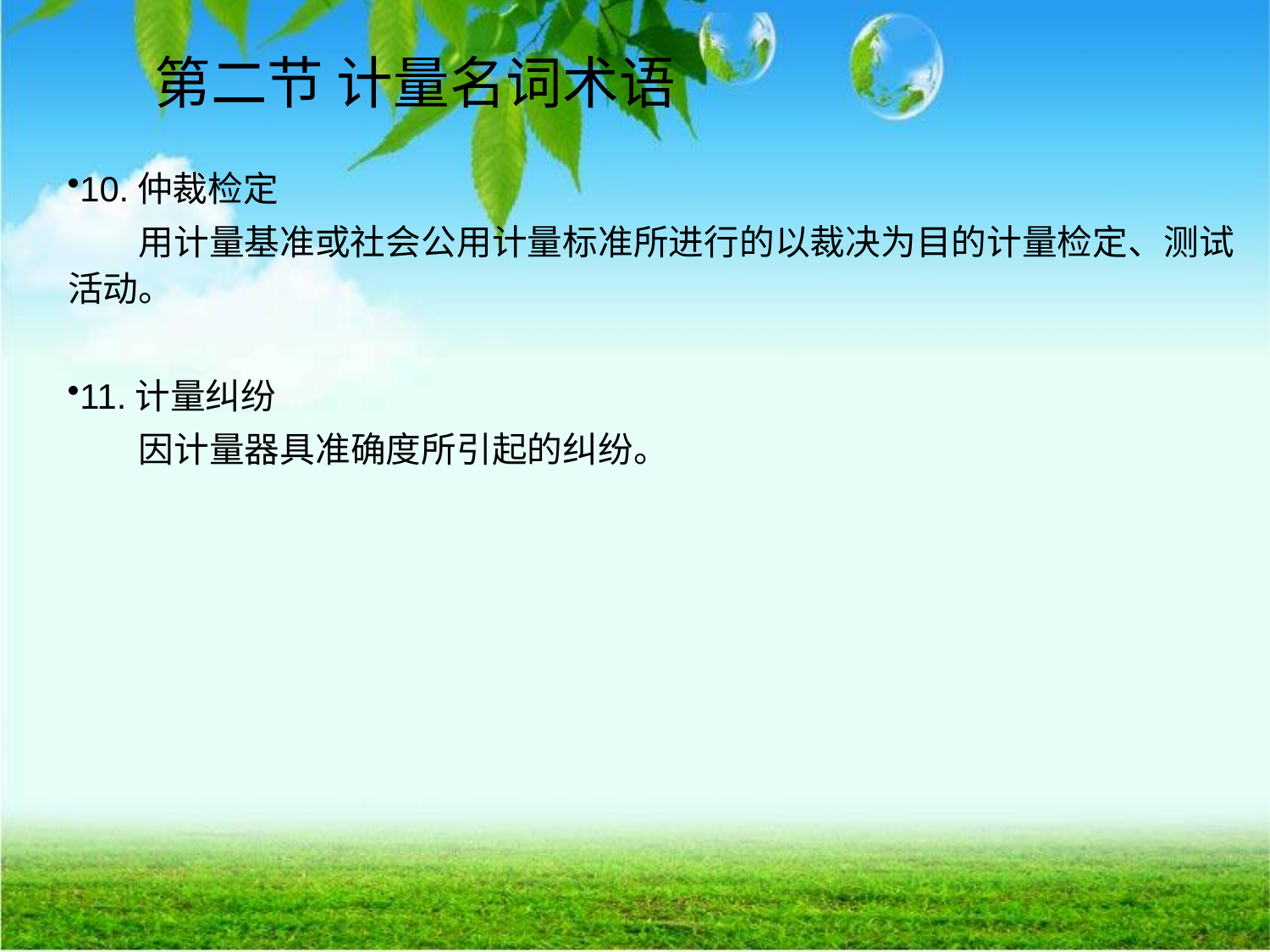

# 第二节 计量名词术语
10.仲裁检定
        用计量基准或社会公用计量标准所进行的以裁决为目的计量检定、测试活动。

11.计量纠纷
        因计量器具准确度所引起的纠纷。